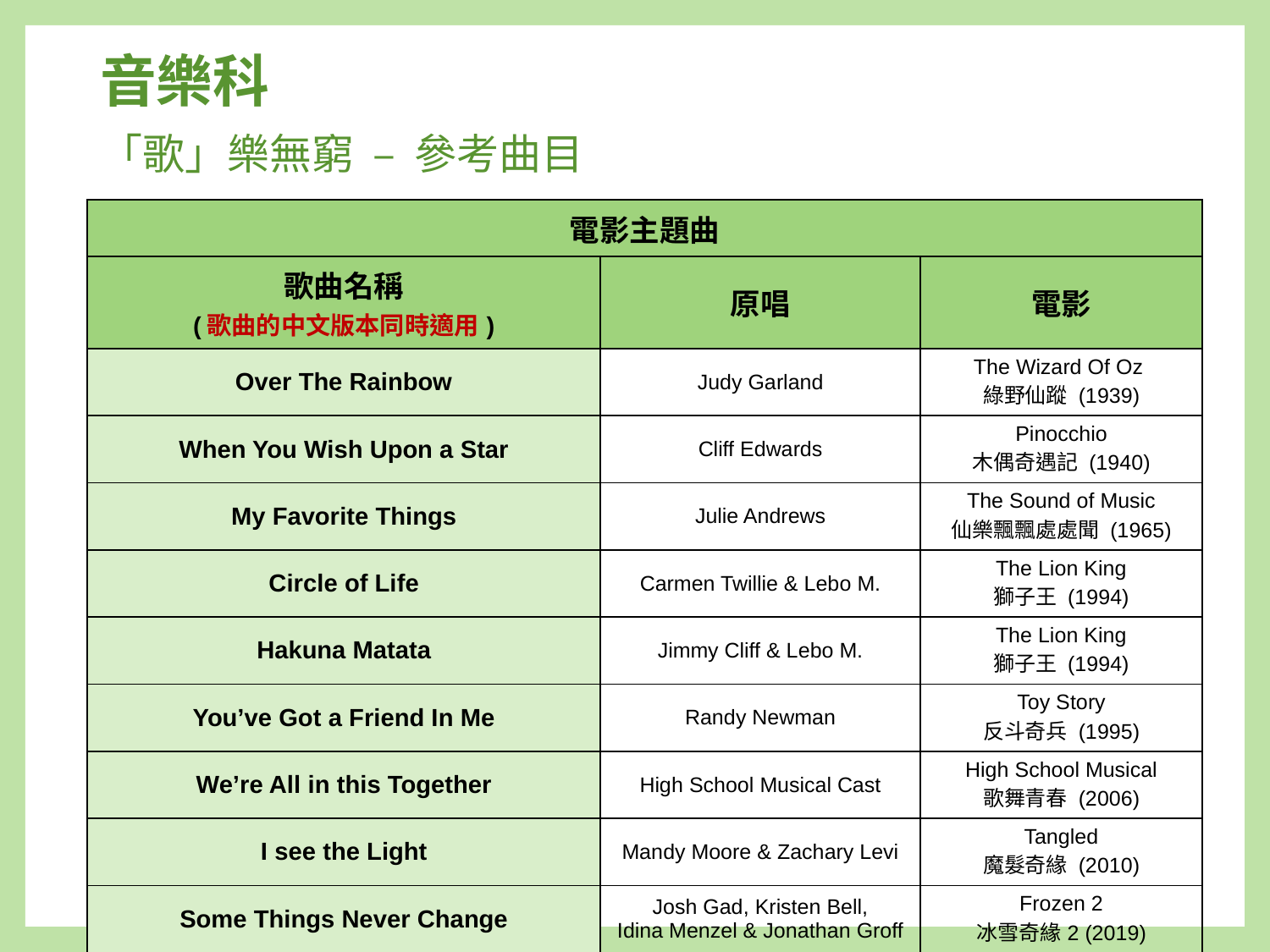

音樂科
# 「歌」樂無窮  –  參考曲目
| 電影主題曲 |  |  |
| --- | --- | --- |
| 歌曲名稱 (歌曲的中文版本同時適用) | 原唱 | 電影 |
| Over The Rainbow | Judy Garland | The Wizard Of Oz 綠野仙蹤 (1939) |
| When You Wish Upon a Star | Cliff Edwards | Pinocchio 木偶奇遇記 (1940) |
| My Favorite Things | Julie Andrews | The Sound of Music 仙樂飄飄處處聞 (1965) |
| Circle of Life | Carmen Twillie & Lebo M. | The Lion King 獅子王 (1994) |
| Hakuna Matata | Jimmy Cliff & Lebo M. | The Lion King 獅子王 (1994) |
| You’ve Got a Friend In Me | Randy Newman | Toy Story 反斗奇兵 (1995) |
| We’re All in this Together | High School Musical Cast | High School Musical 歌舞青春 (2006) |
| I see the Light | Mandy Moore & Zachary Levi | Tangled 魔髮奇緣 (2010) |
| Some Things Never Change | Josh Gad, Kristen Bell, Idina Menzel & Jonathan Groff | Frozen 2 冰雪奇緣2 (2019) |